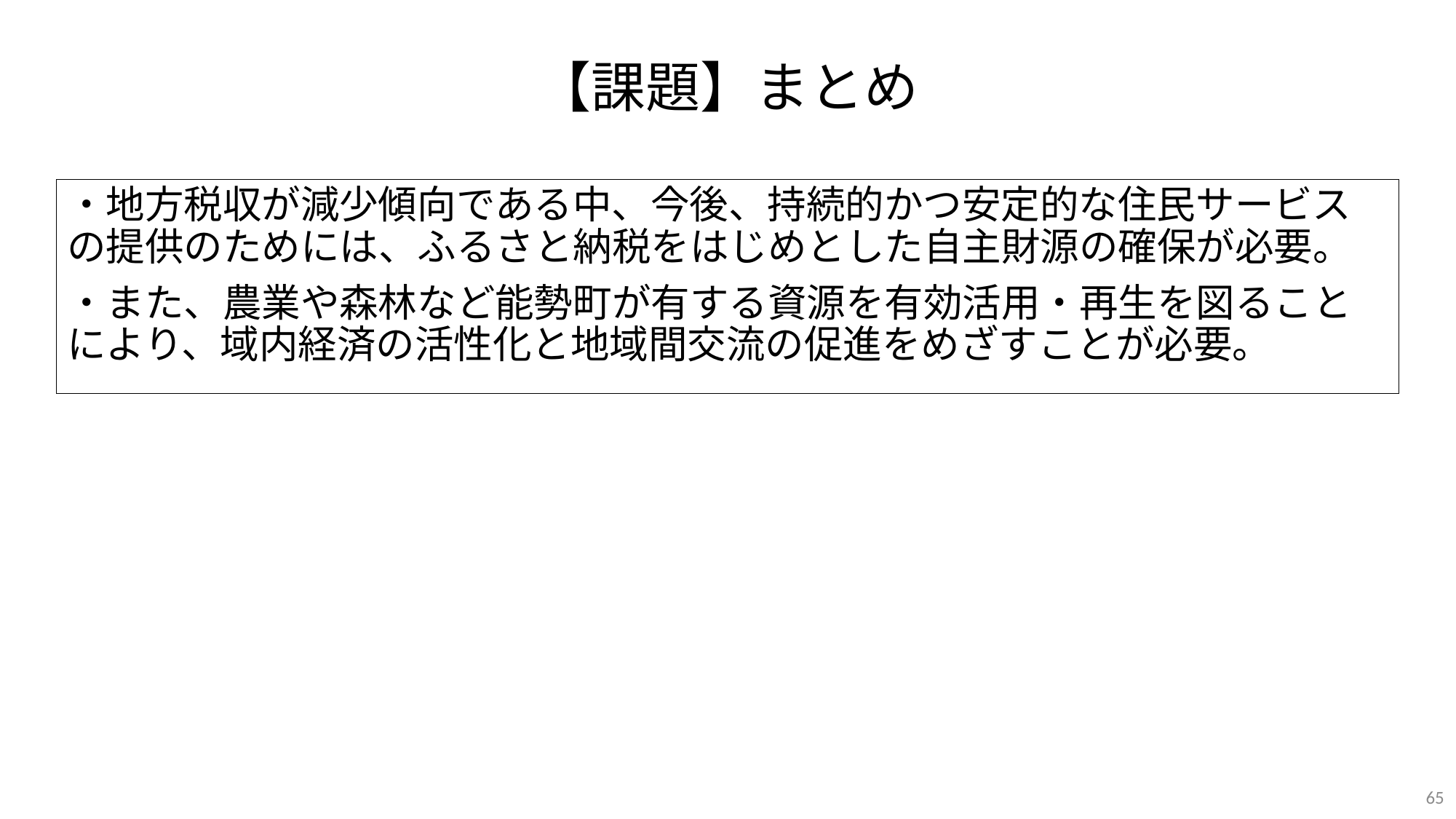

# 【課題】まとめ
・地方税収が減少傾向である中、今後、持続的かつ安定的な住民サービスの提供のためには、ふるさと納税をはじめとした自主財源の確保が必要。
・また、農業や森林など能勢町が有する資源を有効活用・再生を図ることにより、域内経済の活性化と地域間交流の促進をめざすことが必要。
65